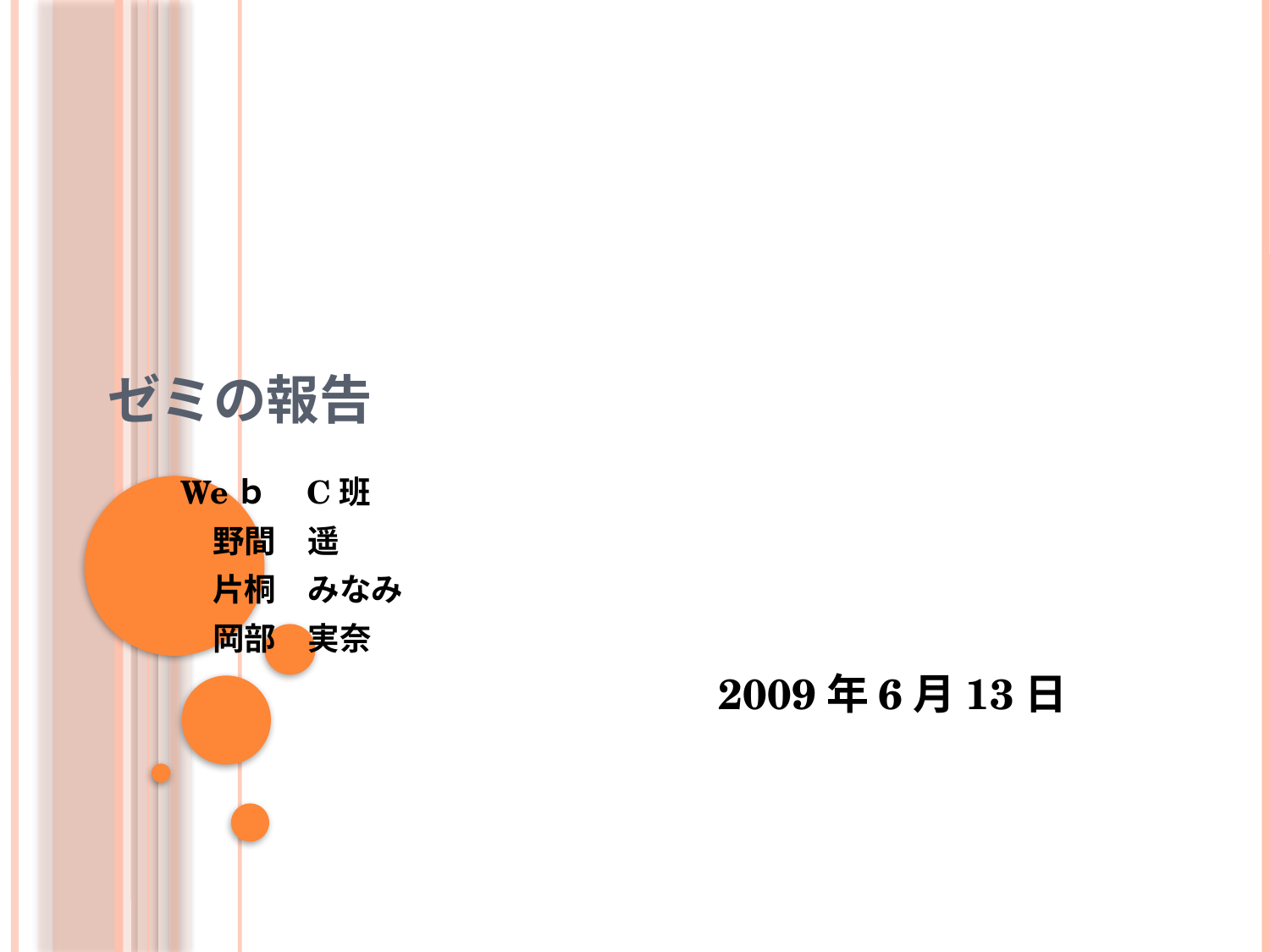

# ゼミの報告
Weｂ　C班
　野間　遥
　片桐　みなみ
　岡部　実奈
2009年6月13日